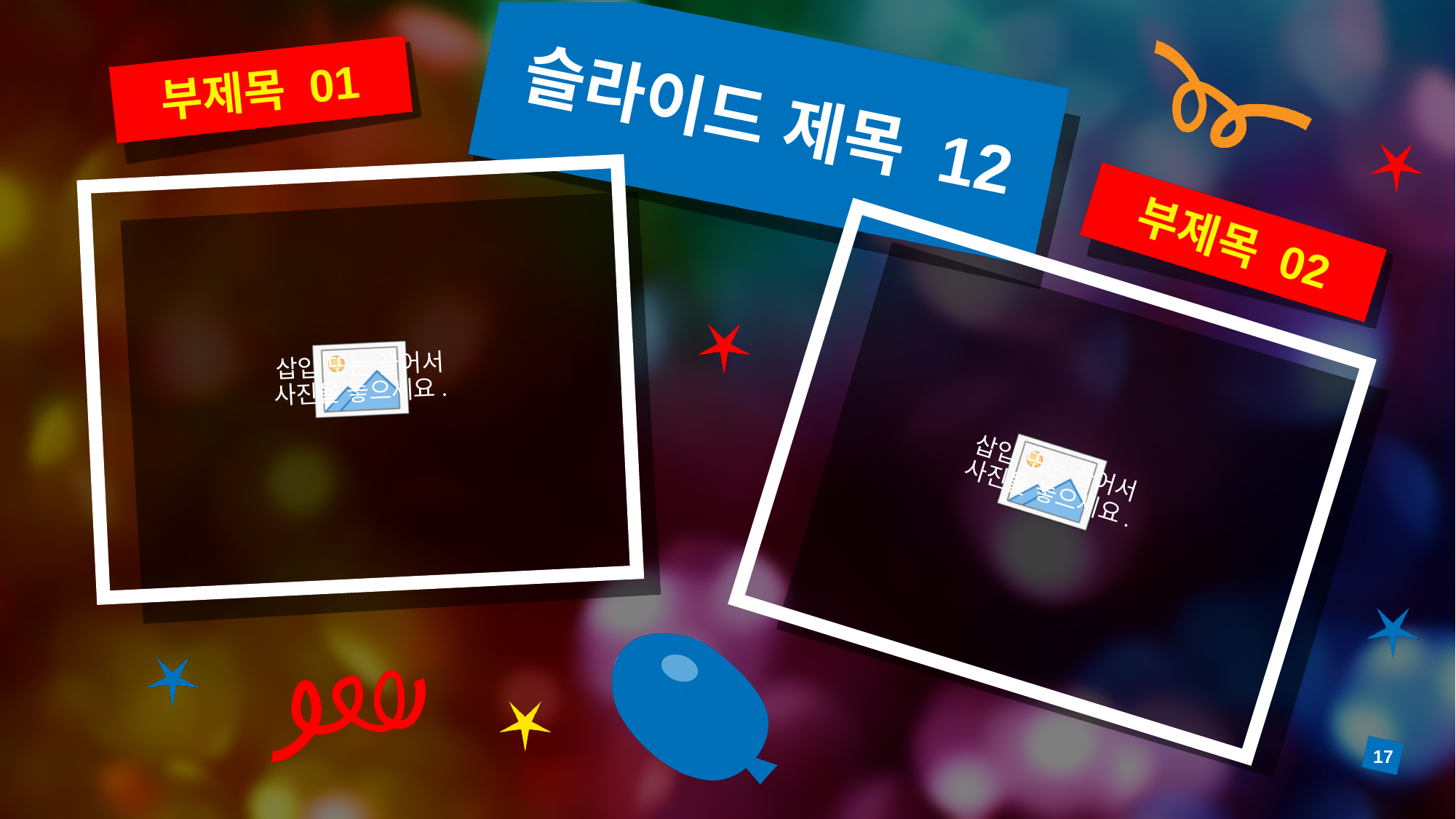

# 슬라이드 제목 12
부제목 01

부제목 02

17